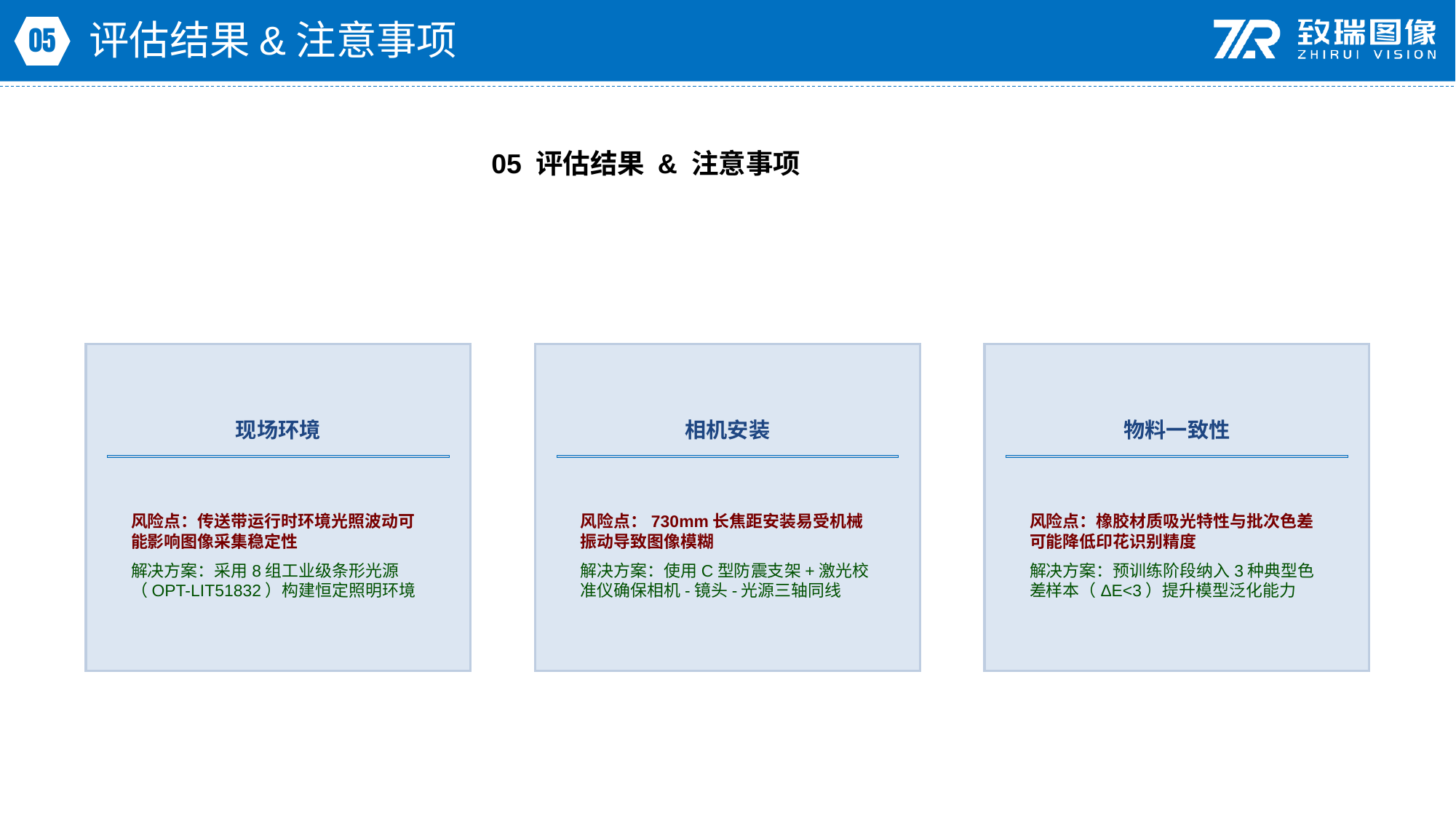

评估结果&注意事项
05

05 评估结果 & 注意事项

现场环境

相机安装

物料一致性

风险点：传送带运行时环境光照波动可能影响图像采集稳定性
解决方案：采用8组工业级条形光源（OPT-LIT51832）构建恒定照明环境

风险点：730mm长焦距安装易受机械振动导致图像模糊
解决方案：使用C型防震支架+激光校准仪确保相机-镜头-光源三轴同线

风险点：橡胶材质吸光特性与批次色差可能降低印花识别精度
解决方案：预训练阶段纳入3种典型色差样本（ΔE<3）提升模型泛化能力